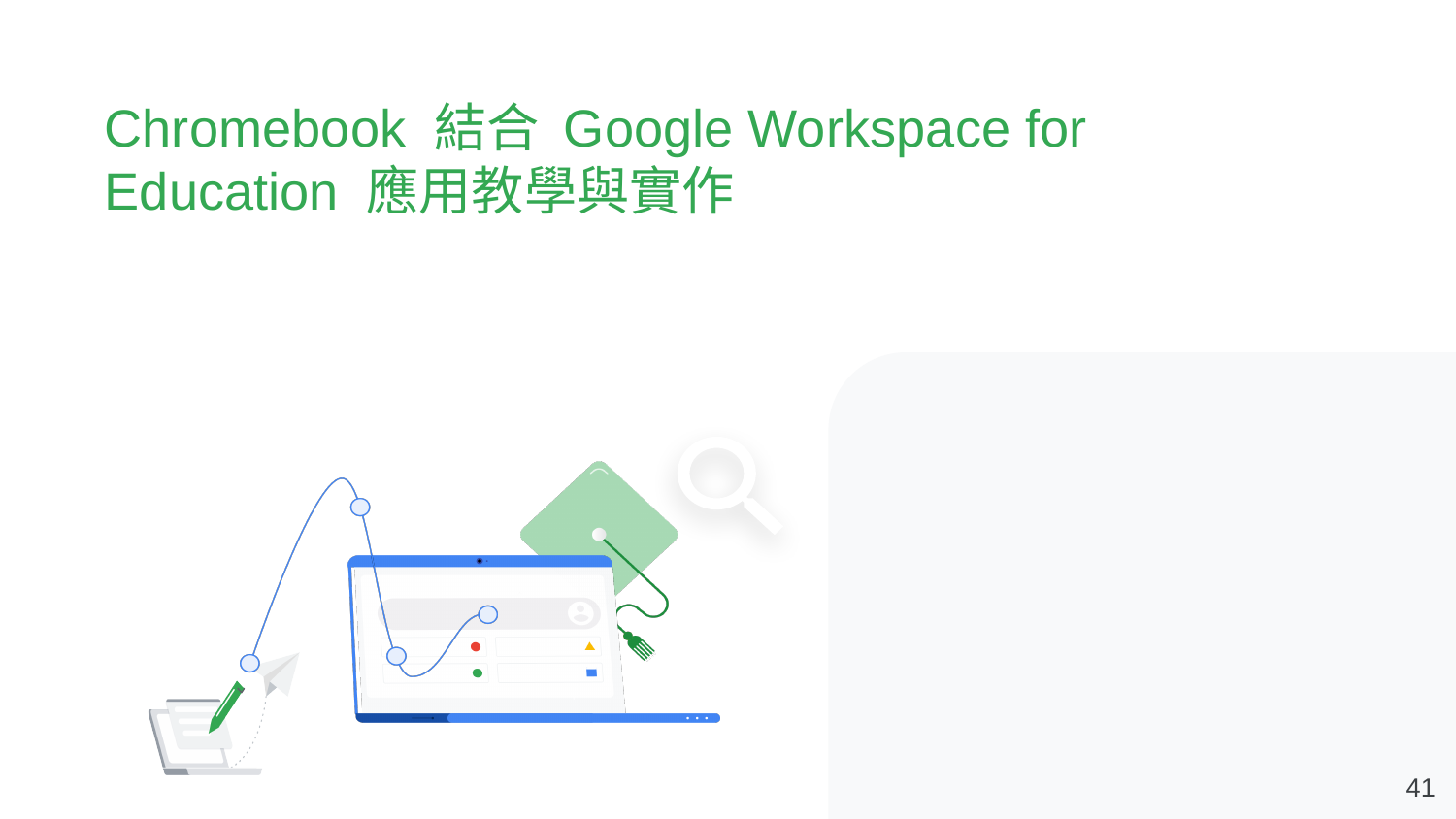

# Chromebook 結合 Google Workspace for Education 應用教學與實作
41